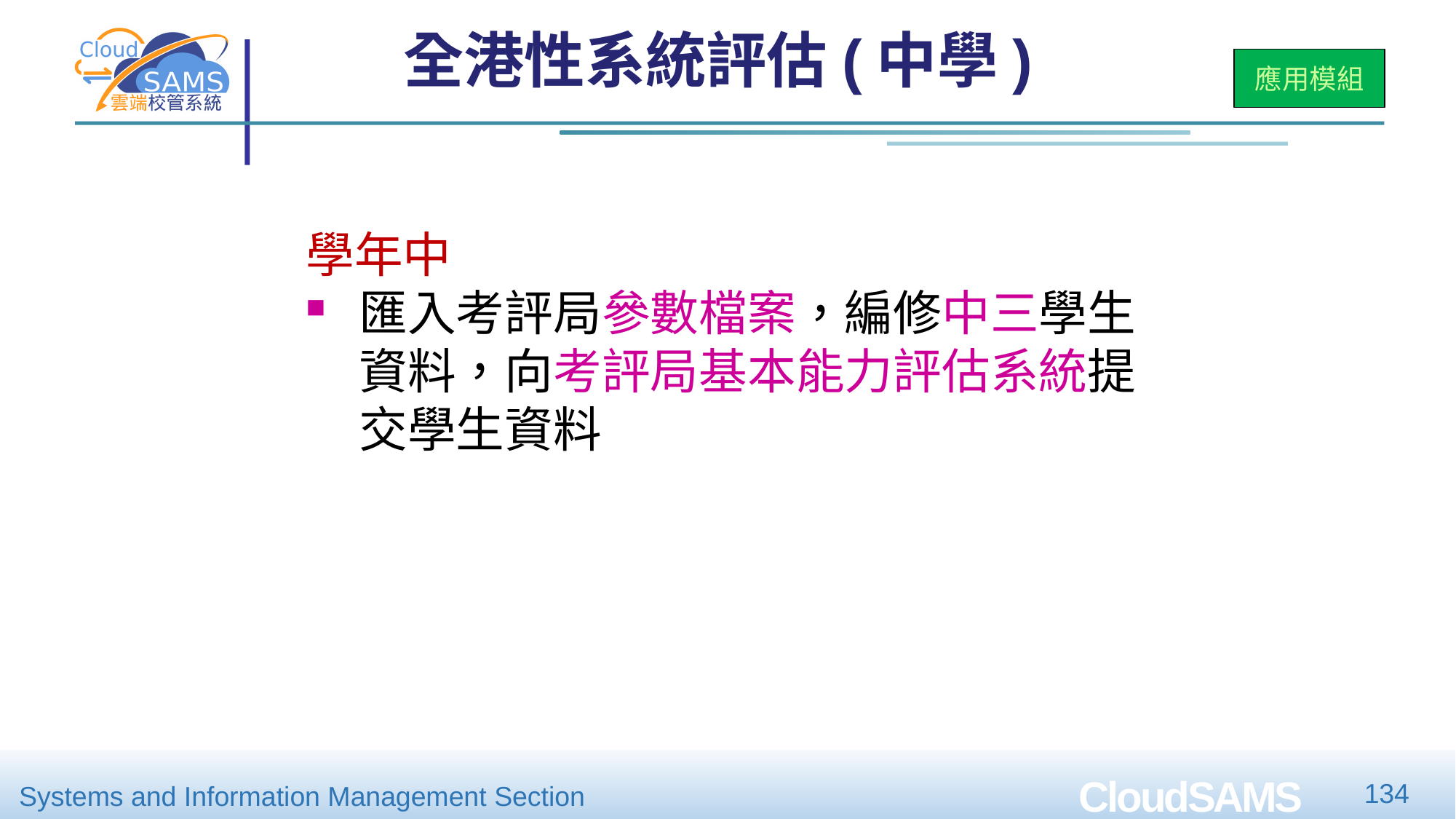

全港性系統評估(中學)
應用模組
學年中
匯入考評局參數檔案，編修中三學生資料，向考評局基本能力評估系統提交學生資料

134